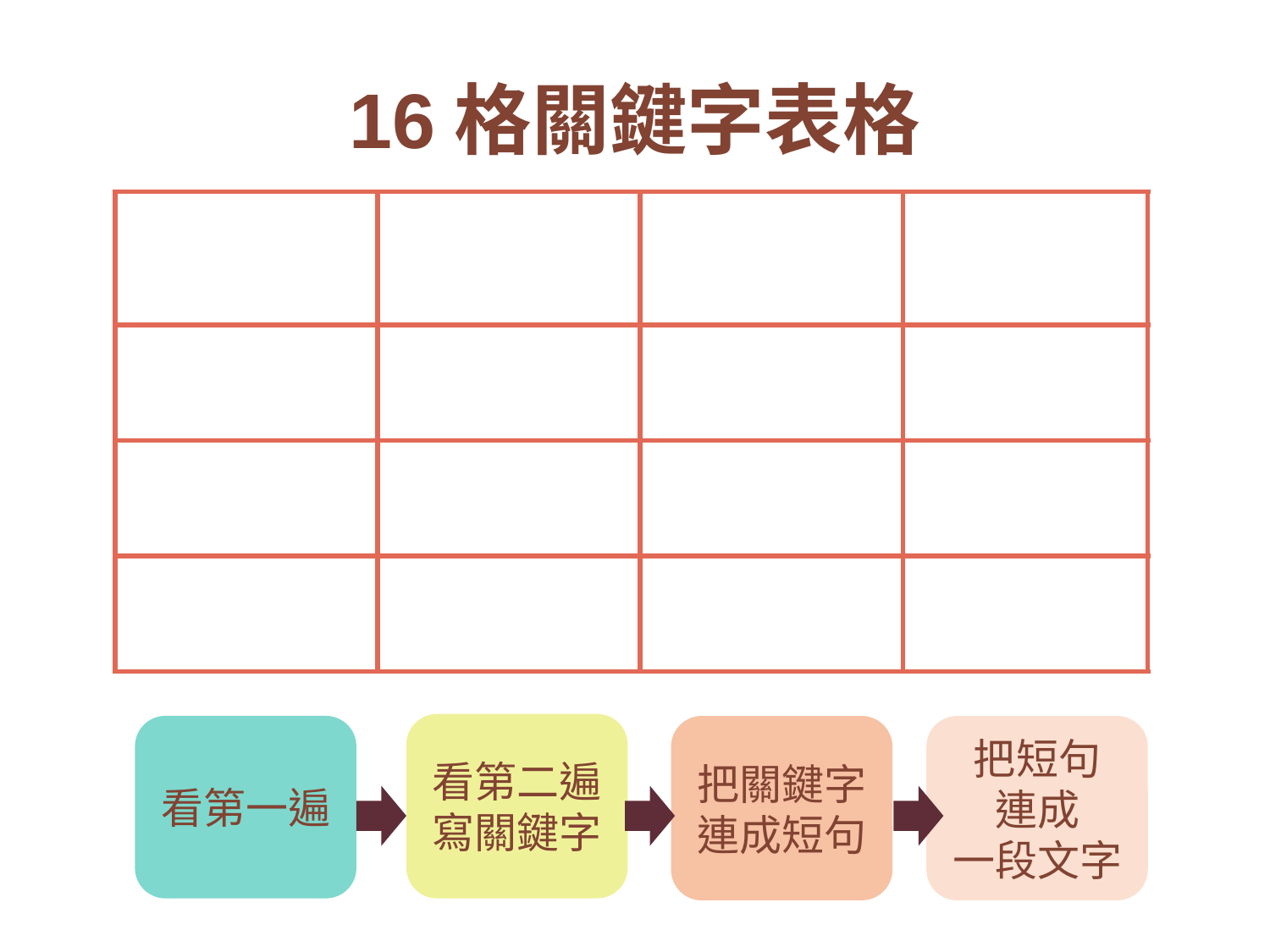

# 16格關鍵字表格
|  |  |  |  |
| --- | --- | --- | --- |
|  |  |  |  |
|  |  |  |  |
|  |  |  |  |
看第二遍
寫關鍵字
看第一遍
把關鍵字連成短句
把短句
連成
一段文字